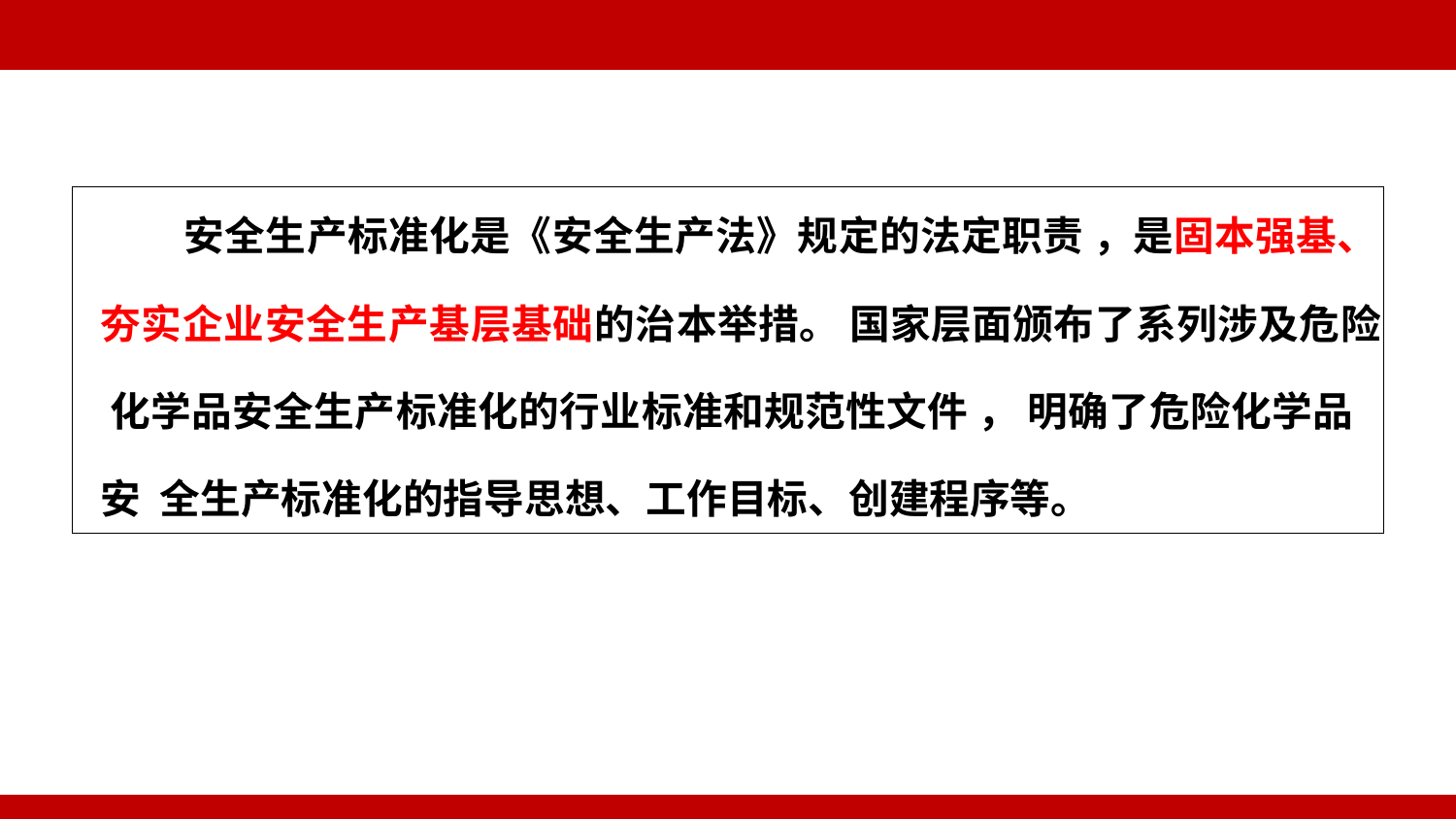

| 安全生产标准化是《安全生产法》规定的法定职责 ，是固本强基、 夯实企业安全生产基层基础的治本举措。 国家层面颁布了系列涉及危险 化学品安全生产标准化的行业标准和规范性文件 ， 明确了危险化学品安 全生产标准化的指导思想、工作目标、创建程序等。 |
| --- |